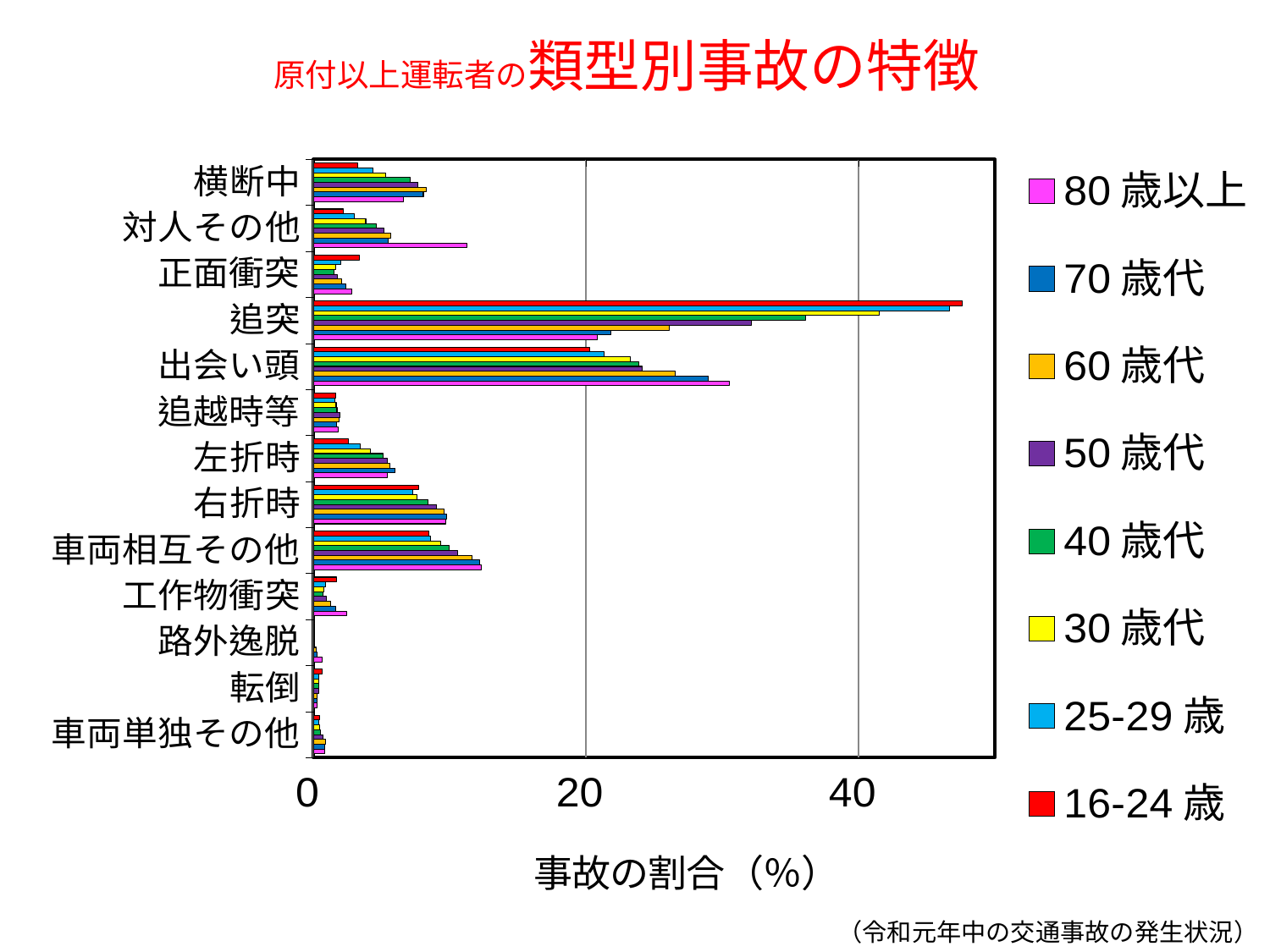

# 原付以上運転者の類型別事故の特徴

### Chart

| Category | 16-24歳 | 25-29歳 | 30歳代 | 40歳代 | 50歳代 | 60歳代 | 70歳代 | 80歳以上 |
|---|---|---|---|---|---|---|---|---|
| 横断中 | 3.272711489213941 | 4.37956204379562 | 5.272782113637221 | 7.099243597922173 | 7.6620440425115275 | 8.281312639596816 | 8.067489673519871 | 6.614063587839405 |
| 対人その他 | 2.215807977776813 | 2.9793655249859627 | 3.838178184971534 | 4.587016616543638 | 5.155501753511473 | 5.68505049348071 | 5.481785722620242 | 11.240040225883808 |
| 正面衝突 | 3.3486696471201007 | 2.02484559236384 | 1.649511744523621 | 1.482426562167745 | 1.7357093265447814 | 2.0884638145963383 | 2.399010524841894 | 2.8080761197493618 |
| 追突 | 47.62359477407874 | 46.676726558113415 | 41.49606002337593 | 36.11592089674656 | 32.12219393658875 | 26.115342763873777 | 21.850131852232153 | 20.8401021118589 |
| 出会い頭 | 20.26997699552932 | 21.325800112296463 | 23.24020661312823 | 23.8752696011422 | 24.12190910223773 | 26.52578126491419 | 28.993489066766237 | 30.502049972924887 |
| 追越時等 | 1.6363557446069705 | 1.558113419427288 | 1.6683633073181765 | 1.7254473100640968 | 1.96535702205686 | 1.8574728442433612 | 1.7199131875568832 | 1.825636265181403 |
| 左折時 | 2.543513173314814 | 3.449606962380685 | 4.194472721788636 | 5.085209149731158 | 5.4403361045342065 | 5.585781646717447 | 5.99052530862757 | 5.4382300611124 |
| 右折時 | 7.699986978601501 | 7.274705221785514 | 7.589639181088112 | 8.39636683981895 | 9.048831289053458 | 9.598533875493958 | 9.785069193251033 | 9.685155101725071 |
| 車両相互その他 | 8.487781587742523 | 8.594188658057272 | 9.331523583305055 | 9.956256265378657 | 10.606519146209033 | 11.660271462115572 | 12.200415392872978 | 12.323044789974471 |
| 工作物衝突 | 1.7209948348452624 | 0.9088994946659179 | 0.791765637371338 | 0.706279048573772 | 0.9292720702116675 | 1.2637687799476929 | 1.6102307997479641 | 2.4212887754312677 |
| 路外逸脱 | 0.10417118798558965 | 0.05263896687254351 | 0.08860234513441163 | 0.0683495853458489 | 0.10147223755184877 | 0.17944753068743677 | 0.2753728034351591 | 0.6265954977953121 |
| 転倒 | 0.6402187594947697 | 0.389528354856822 | 0.37137578705274665 | 0.38731431695981045 | 0.39342744735015045 | 0.29589752400587976 | 0.2637044643065506 | 0.27075114102266573 |
| 車両単独その他 | 0.4318763835235905 | 0.3825098259404829 | 0.4618632884666139 | 0.5133813299310429 | 0.7156463069446175 | 0.8590573277590058 | 0.8377867494340855 | 0.827724916840721 |
（令和元年中の交通事故の発生状況）